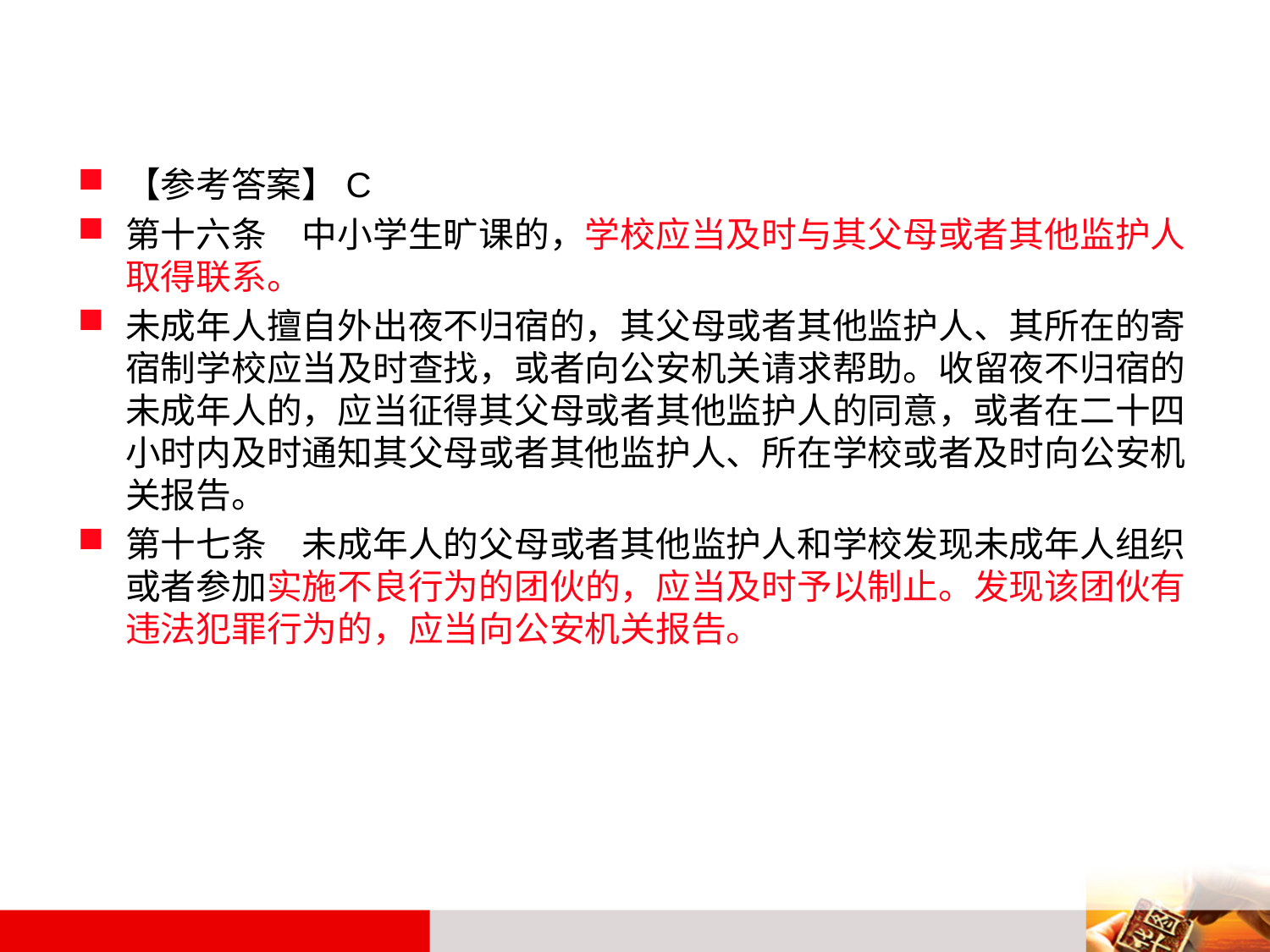

#
【参考答案】C
第十六条　中小学生旷课的，学校应当及时与其父母或者其他监护人取得联系。
未成年人擅自外出夜不归宿的，其父母或者其他监护人、其所在的寄宿制学校应当及时查找，或者向公安机关请求帮助。收留夜不归宿的未成年人的，应当征得其父母或者其他监护人的同意，或者在二十四小时内及时通知其父母或者其他监护人、所在学校或者及时向公安机关报告。
第十七条　未成年人的父母或者其他监护人和学校发现未成年人组织或者参加实施不良行为的团伙的，应当及时予以制止。发现该团伙有违法犯罪行为的，应当向公安机关报告。